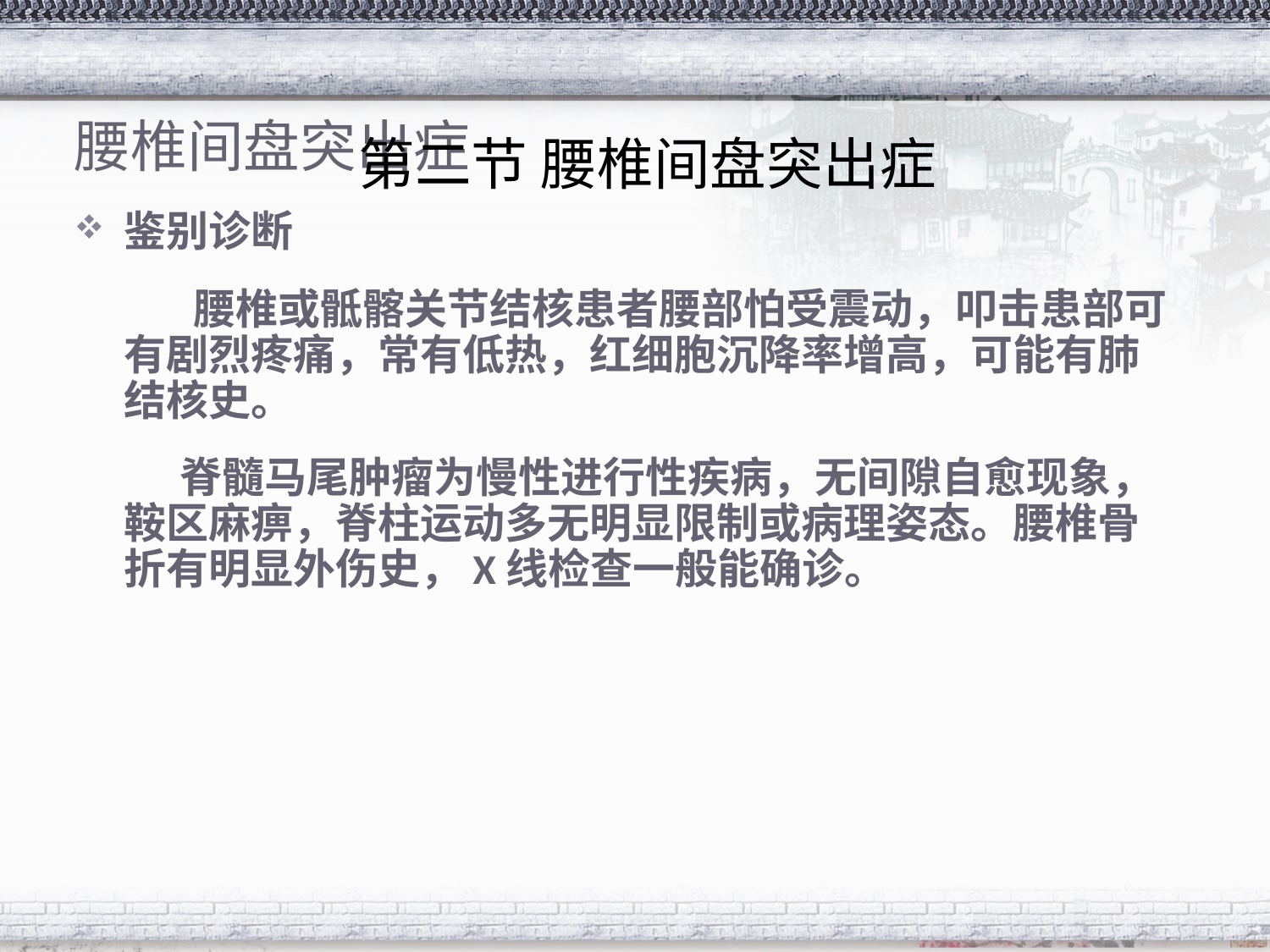

# 腰椎间盘突出症
第二节 腰椎间盘突出症
鉴别诊断
       　腰椎或骶髂关节结核患者腰部怕受震动，叩击患部可有剧烈疼痛，常有低热，红细胞沉降率增高，可能有肺结核史。
          脊髓马尾肿瘤为慢性进行性疾病，无间隙自愈现象，鞍区麻痹，脊柱运动多无明显限制或病理姿态。腰椎骨折有明显外伤史，X线检查一般能确诊。